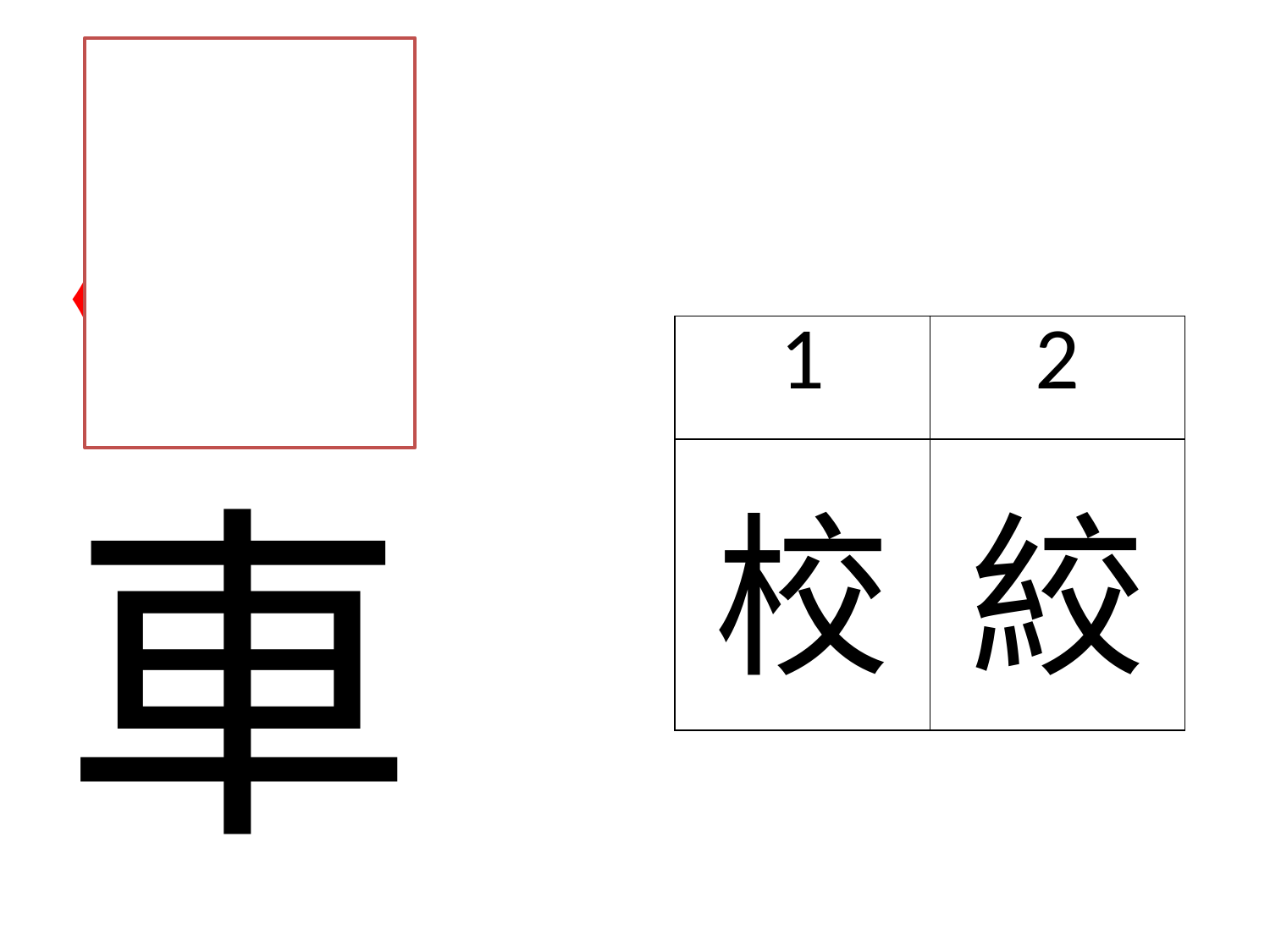

校

| 1 | 2 |
| --- | --- |
| 校 | 絞 |
車